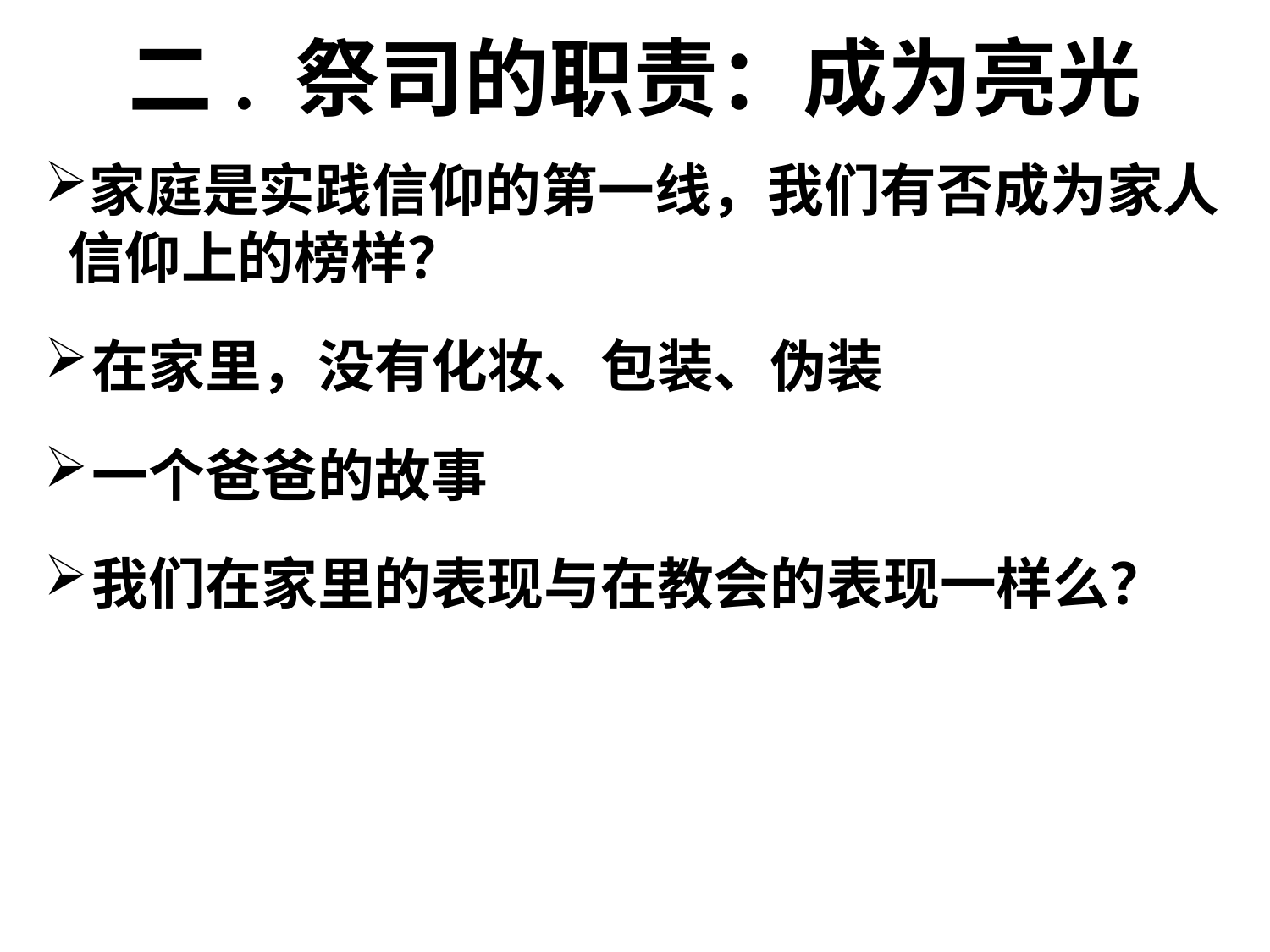

# 二. 祭司的职责：成为亮光
家庭是实践信仰的第一线，我们有否成为家人信仰上的榜样？

在家里，没有化妆、包装、伪装

一个爸爸的故事

我们在家里的表现与在教会的表现一样么？